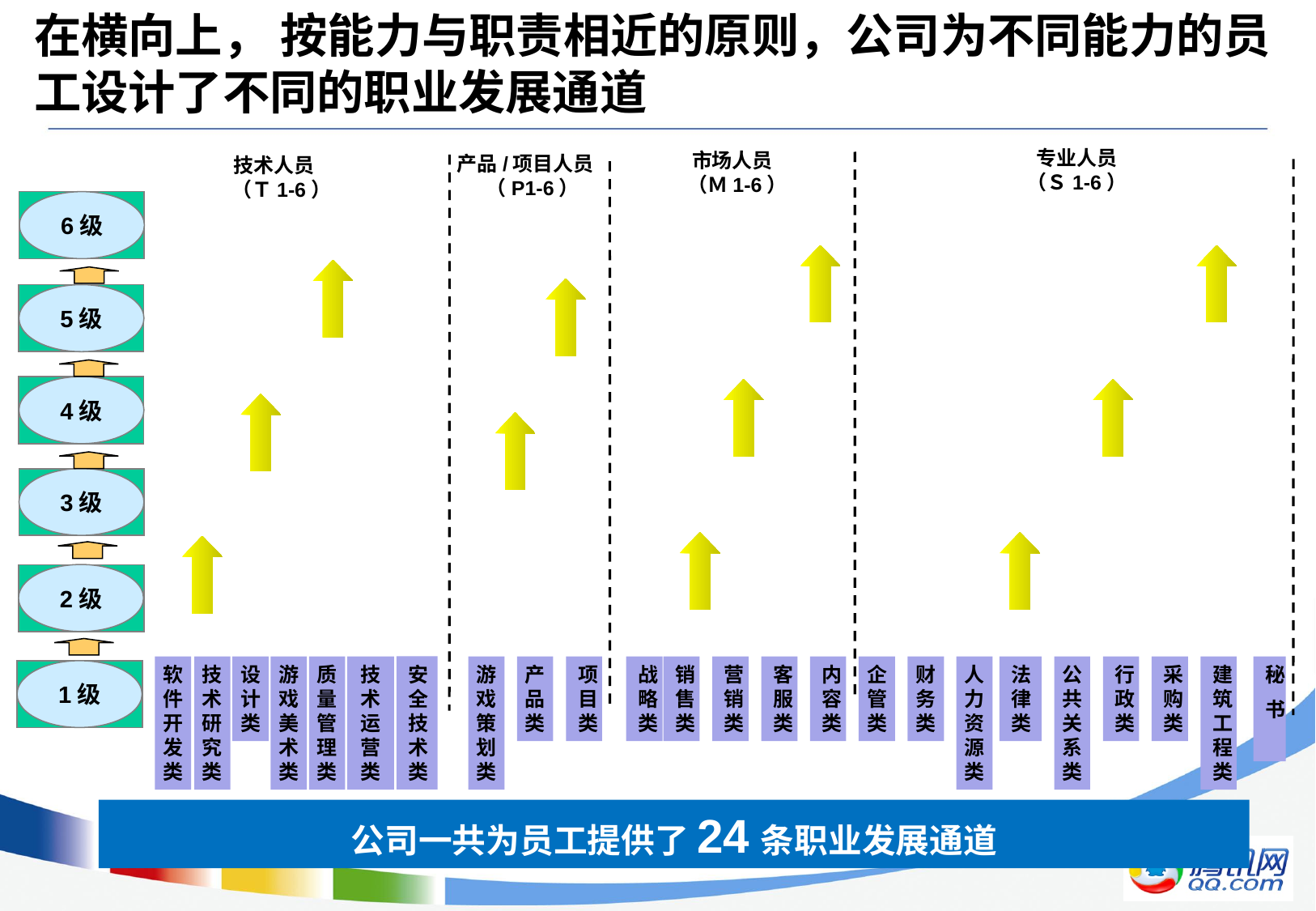

在横向上， 按能力与职责相近的原则，公司为不同能力的员工设计了不同的职业发展通道
专业人员
（Ｓ1-6）
市场人员
 （Ｍ1-6）
产品/项目人员
  （P1-6）
技术人员
  （Ｔ1-6）

6级

5级

4级

3级

2级

安全技术类
软件开发类
技术研究类
设计类
游戏美术类
质量管理类
技术运营类
游戏策划类
产品类
项目类
战略类
销售类
营销类
客服类
内容类
企管类
财务类
人力资源类
法律类
公共关系类
行政类
采购类
建筑工程类
秘
书

1级

公司一共为员工提供了24条职业发展通道